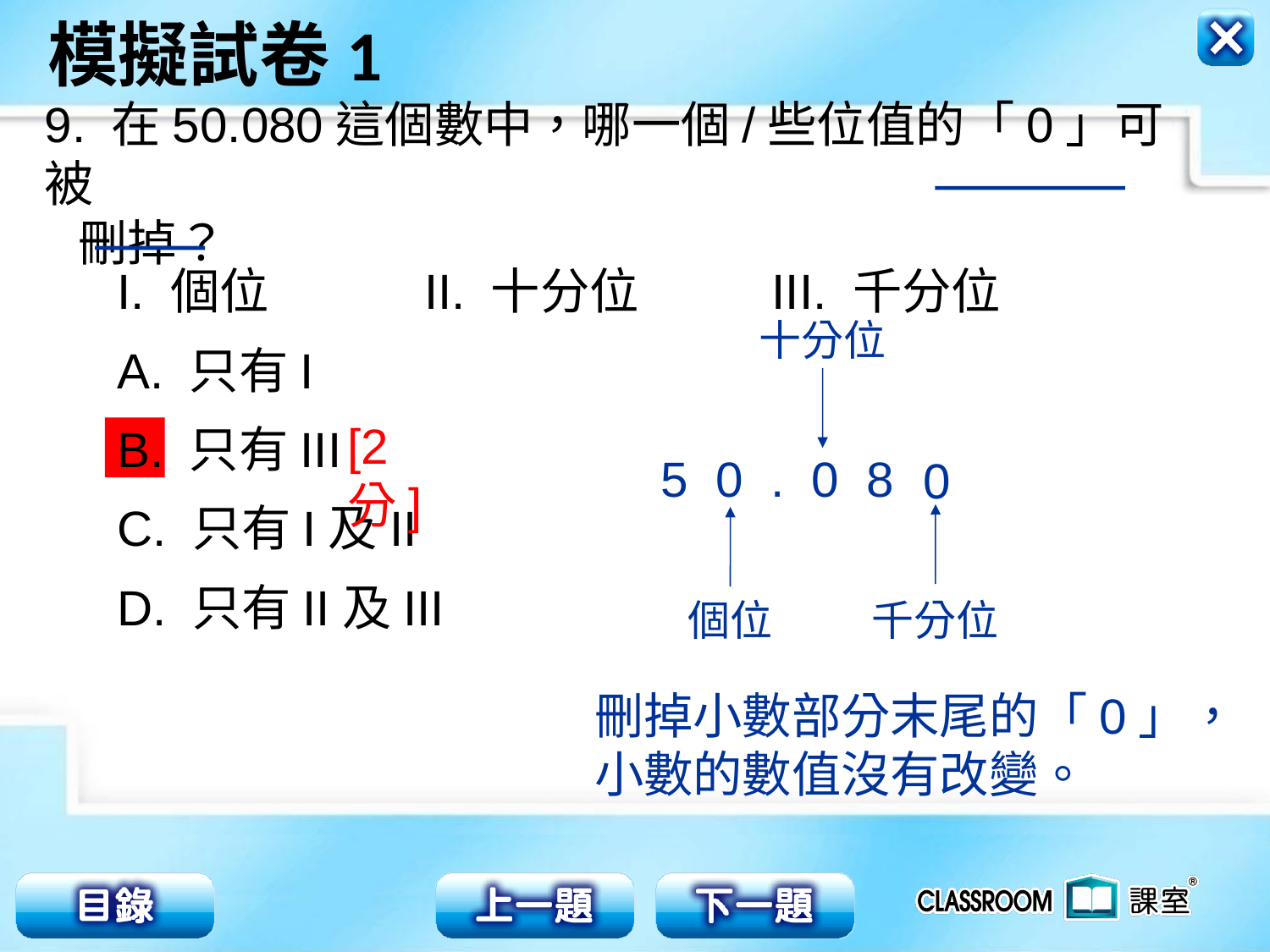

9. 在50.080這個數中，哪一個/些位值的「0」可被
  刪掉？

I. 個位             II. 十分位           III. 千分位
A. 只有I
B. 只有III
C. 只有I及II
D. 只有II及III

十分位

[2分]

5  0  .  0  8
0

個位
千分位
刪掉小數部分末尾的「0」，
小數的數值沒有改變。